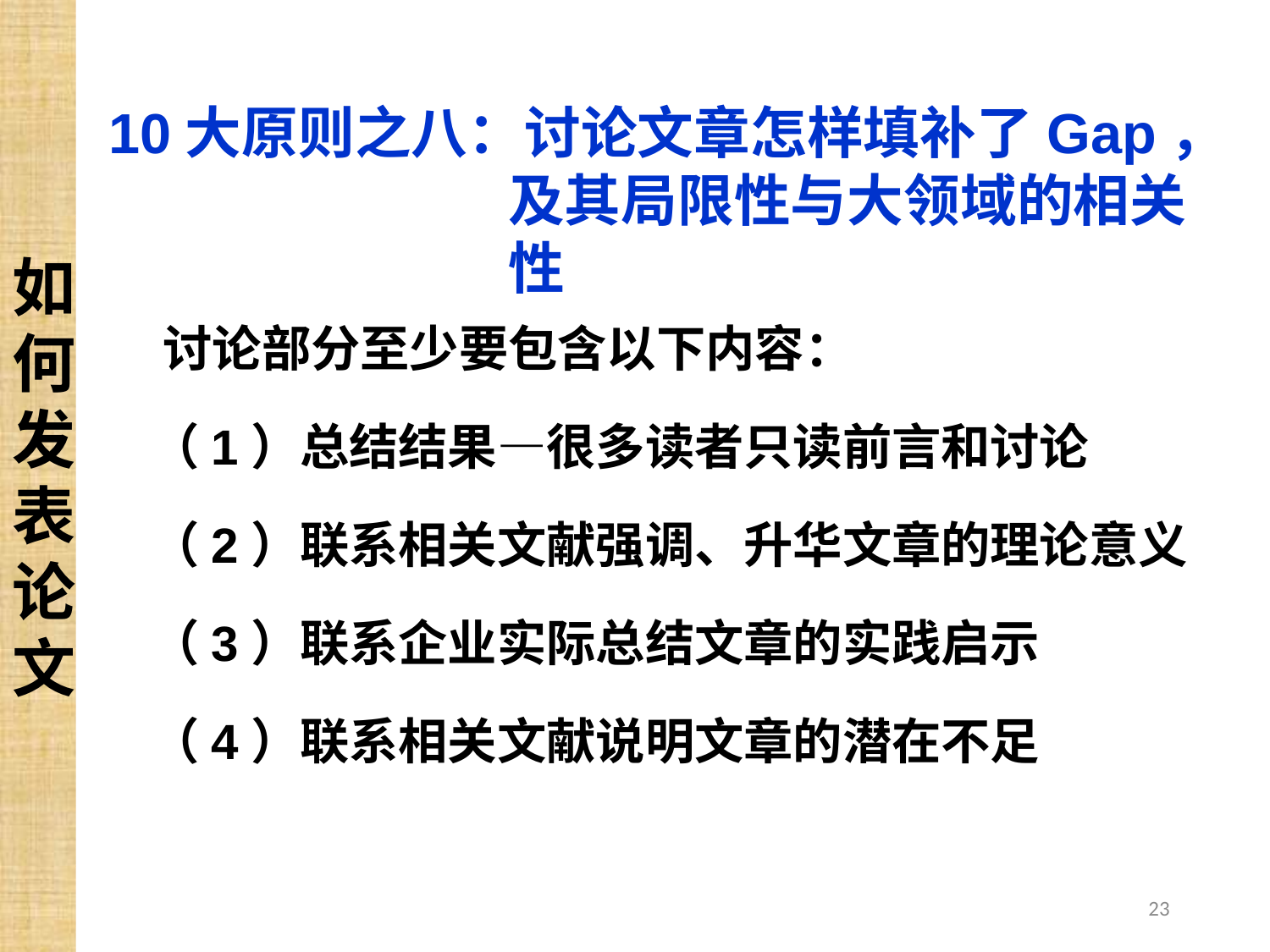

如何发表论文
10大原则之八：讨论文章怎样填补了Gap，及其局限性与大领域的相关性
讨论部分至少要包含以下内容：
（1）总结结果—很多读者只读前言和讨论
（2）联系相关文献强调、升华文章的理论意义
（3）联系企业实际总结文章的实践启示
（4）联系相关文献说明文章的潜在不足
23